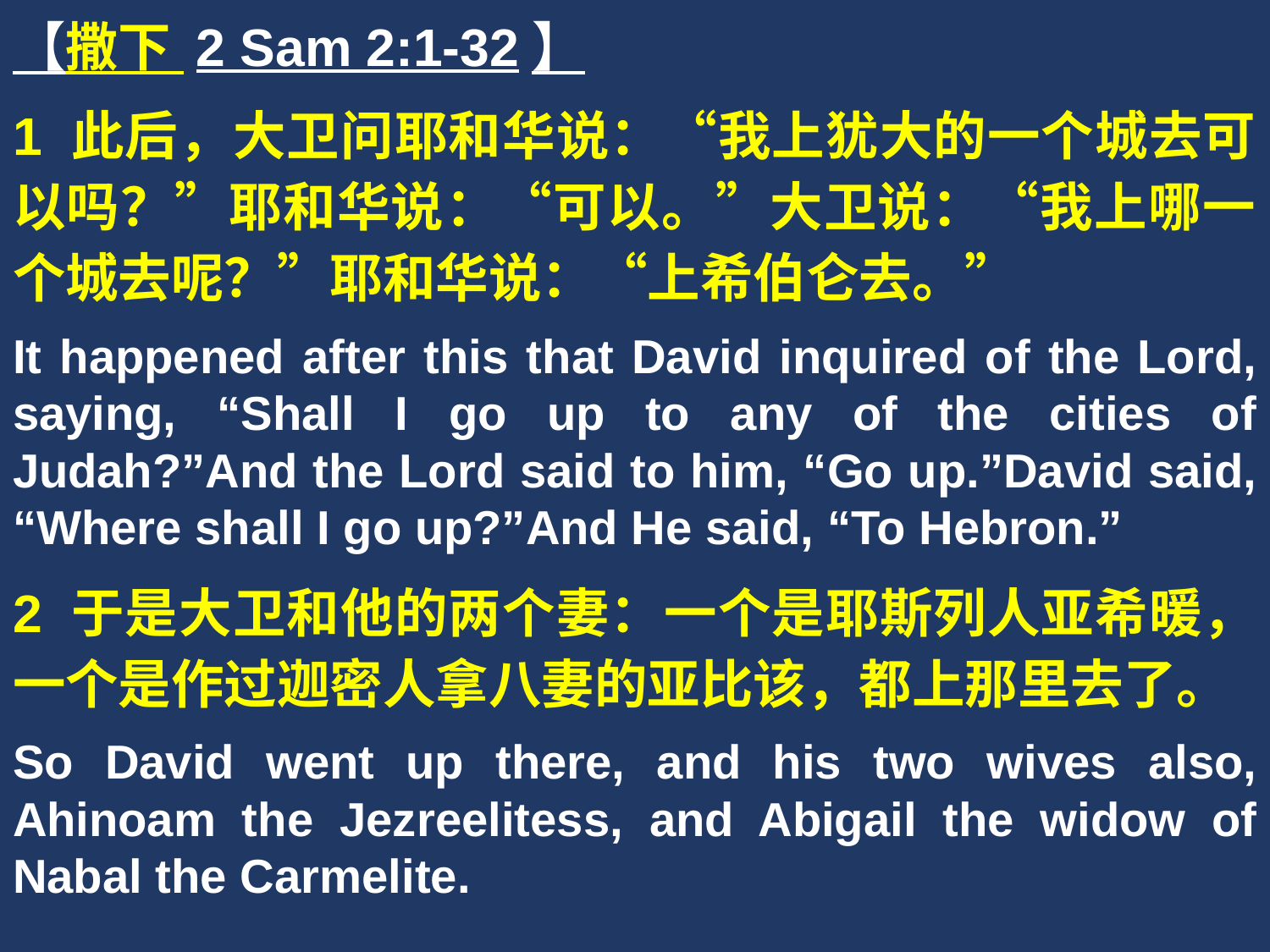

【撒下 2 Sam 2:1-32】
1 此后，大卫问耶和华说：“我上犹大的一个城去可以吗？”耶和华说：“可以。”大卫说：“我上哪一个城去呢？”耶和华说：“上希伯仑去。”
It happened after this that David inquired of the Lord, saying, “Shall I go up to any of the cities of Judah?”And the Lord said to him, “Go up.”David said, “Where shall I go up?”And He said, “To Hebron.”
2 于是大卫和他的两个妻：一个是耶斯列人亚希暖，一个是作过迦密人拿八妻的亚比该，都上那里去了。
So David went up there, and his two wives also, Ahinoam the Jezreelitess, and Abigail the widow of Nabal the Carmelite.